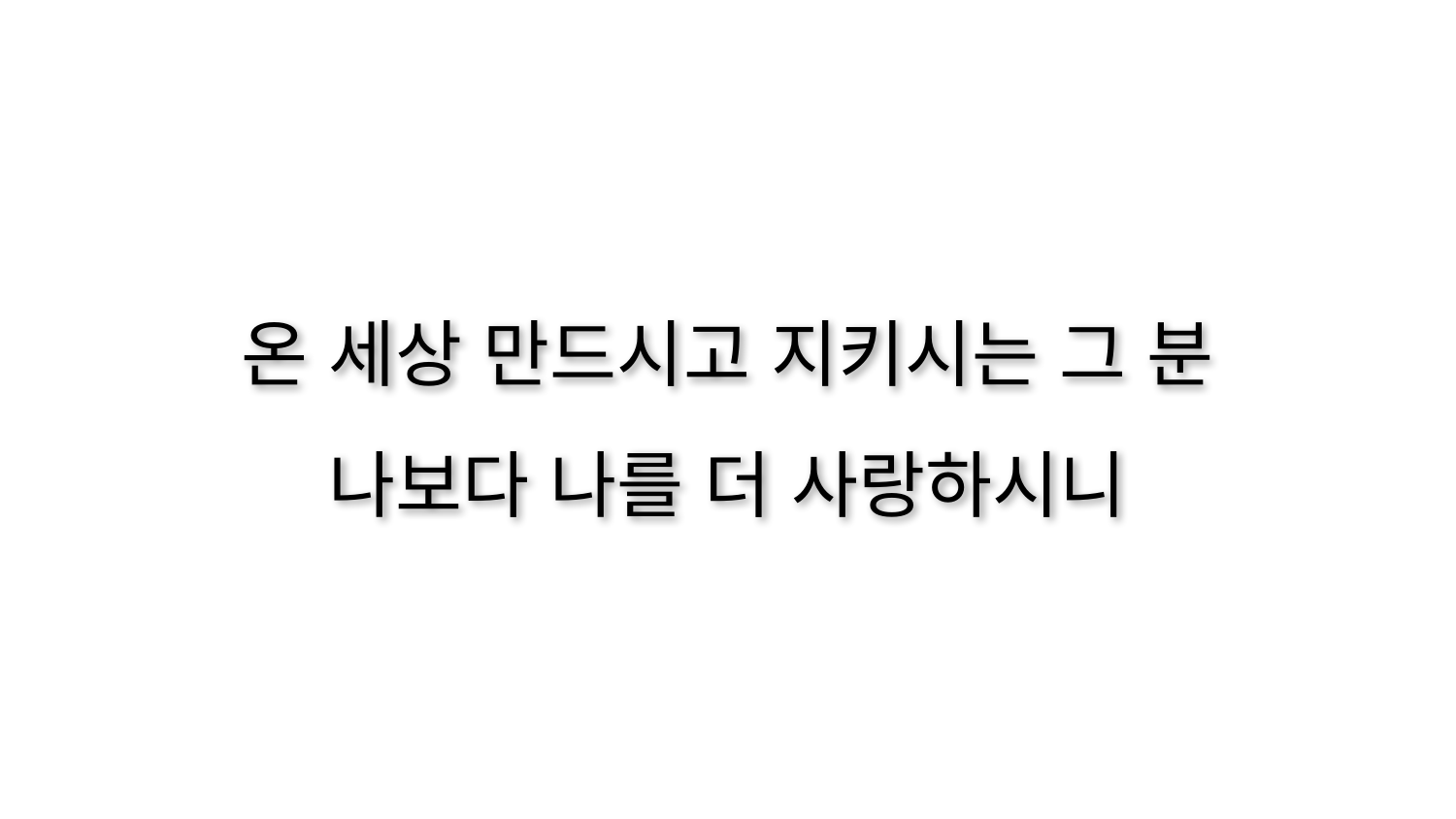

온 세상 만드시고 지키시는 그 분
나보다 나를 더 사랑하시니